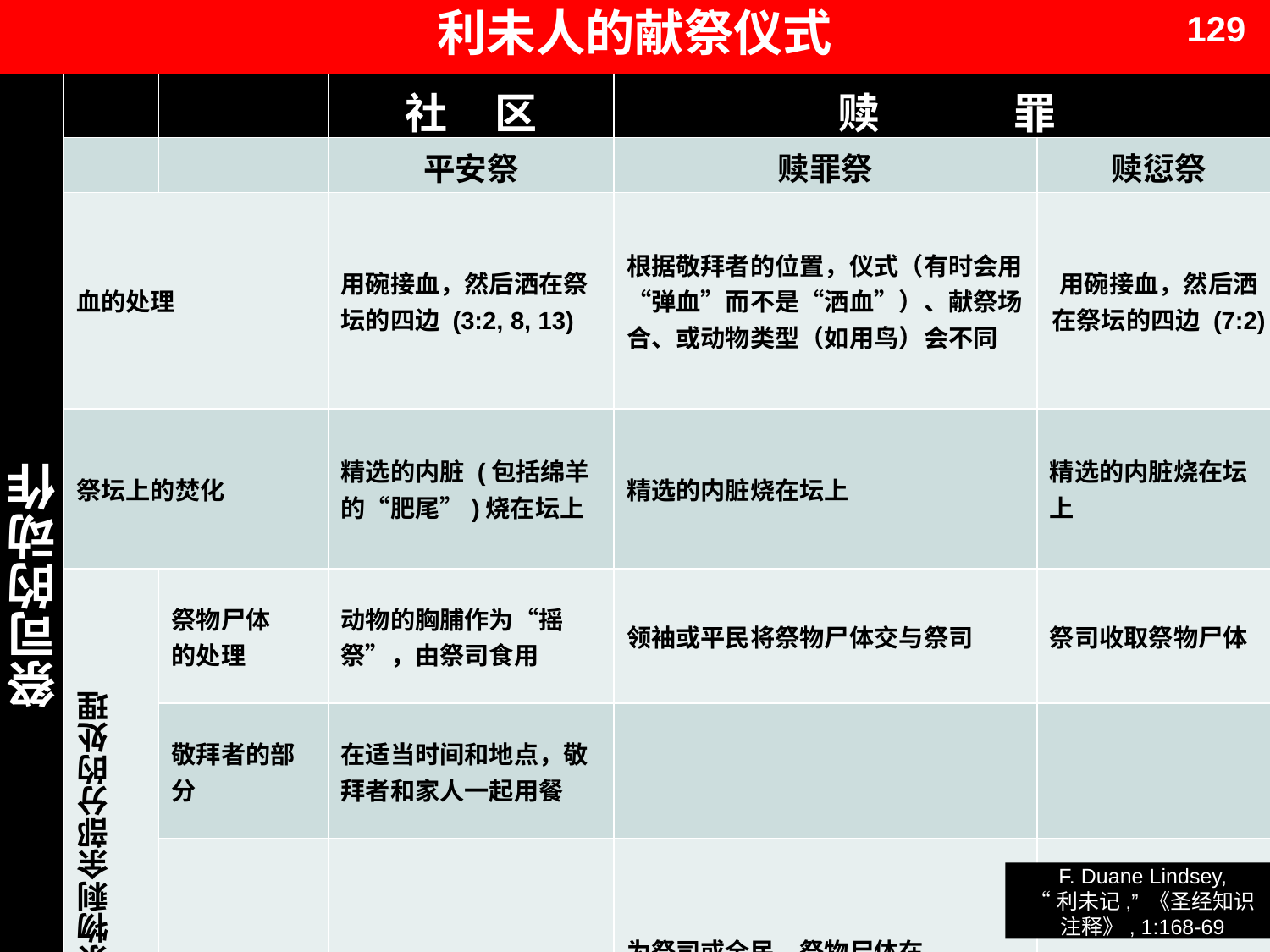

129
# 利未人的献祭仪式
| 祭司的动作 |  |  | 社 区 | 赎 罪 |  |
| --- | --- | --- | --- | --- | --- |
|  |  |  | 平安祭 | 赎罪祭 | 赎愆祭 |
|  | 血的处理 |  | 用碗接血，然后洒在祭坛的四边 (3:2, 8, 13) | 根据敬拜者的位置，仪式（有时会用“弹血”而不是“洒血”）、献祭场合、或动物类型（如用鸟）会不同 | 用碗接血，然后洒在祭坛的四边 (7:2) |
|  | 祭坛上的焚化 |  | 精选的内脏 (包括绵羊的“肥尾”)烧在坛上 | 精选的内脏烧在坛上 | 精选的内脏烧在坛上 |
|  | 祭物剩余部分的处理 | 祭物尸体 的处理 | 动物的胸脯作为“摇祭”，由祭司食用 | 领袖或平民将祭物尸体交与祭司 | 祭司收取祭物尸体 |
|  |  | 敬拜者的部分 | 在适当时间和地点，敬拜者和家人一起用餐 |  |  |
|  |  | 剩余部分 | 剩余部分烧掉 | 为祭司或全民，祭物尸体在 外面焚烧 |  |
F. Duane Lindsey,
“利未记,” 《圣经知识
注释》, 1:168-69